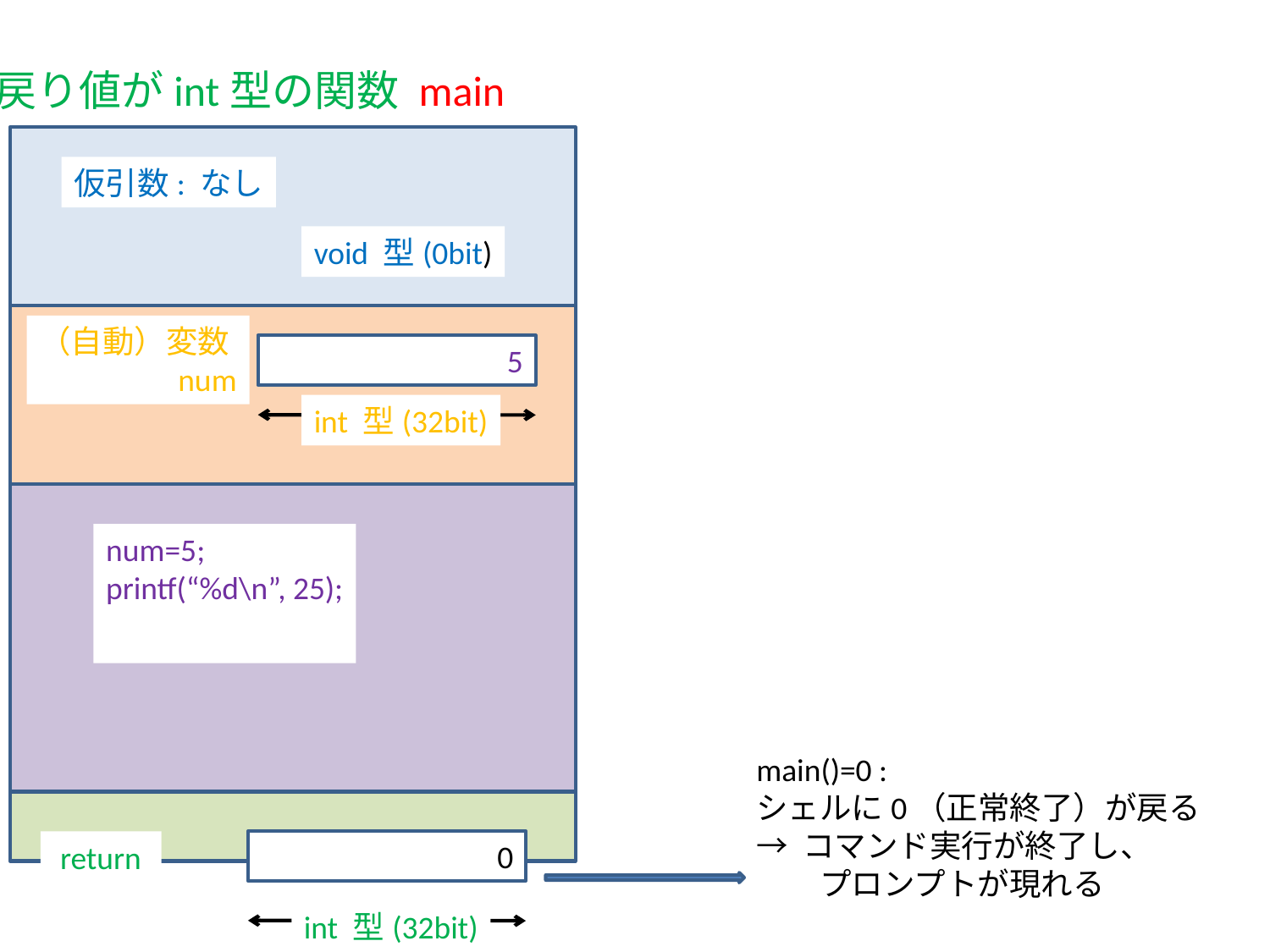

戻り値がint型の関数 main

仮引数: なし
void 型(0bit)

（自動）変数
num
5
int 型(32bit)

num=5;
printf(“%d\n”, 25);

main()=0 :
シェルに0（正常終了）が戻る
→ コマンド実行が終了し、
　　プロンプトが現れる

 return
0

int 型(32bit)